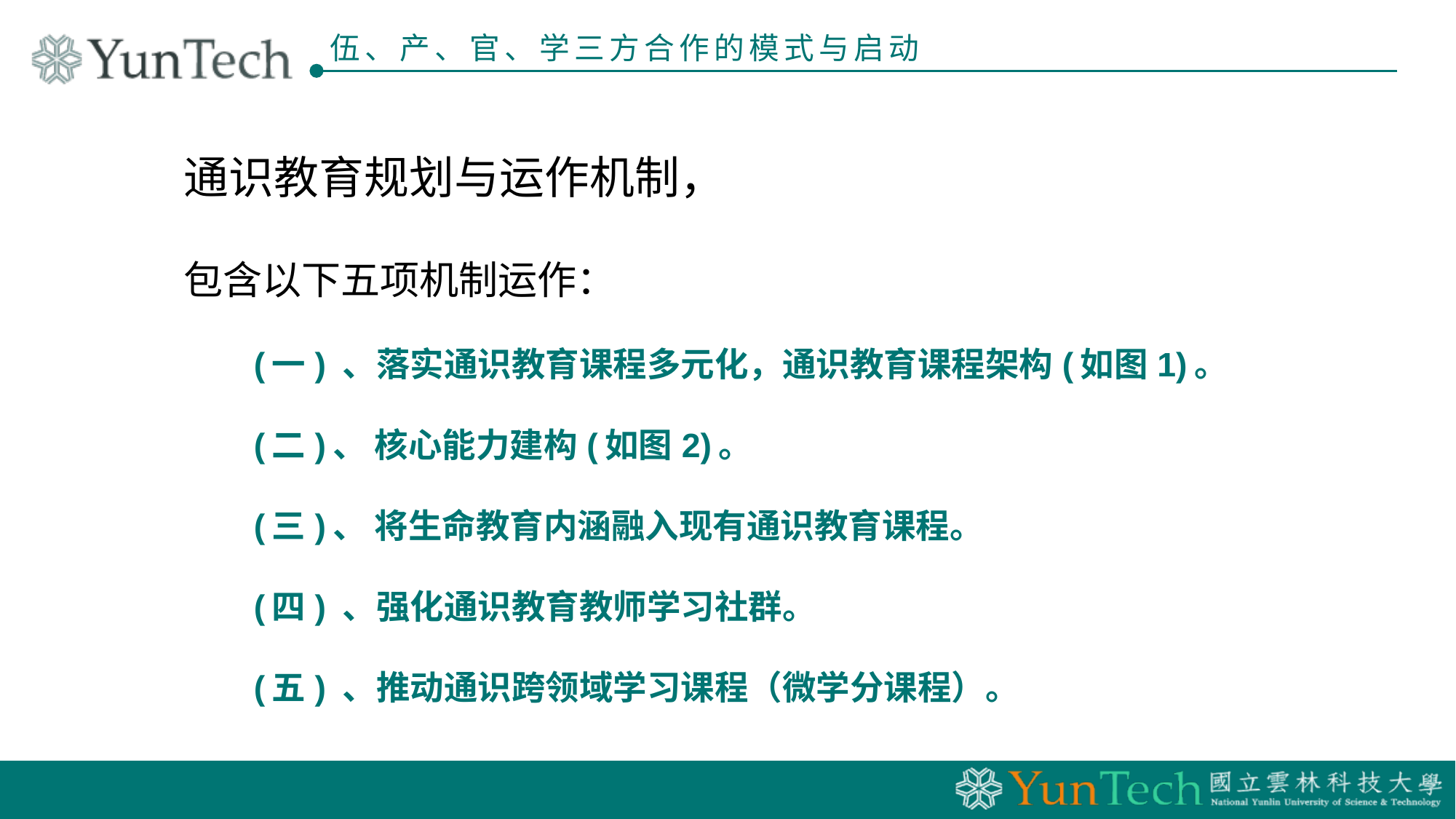

通识教育规划与运作机制，
包含以下五项机制运作：
  (一) 、落实通识教育课程多元化，通识教育课程架构(如图1)。
  (二)、 核心能力建构(如图2)。
  (三)、 将生命教育内涵融入现有通识教育课程。
  (四) 、强化通识教育教师学习社群。
  (五) 、推动通识跨领域学习课程（微学分课程）。